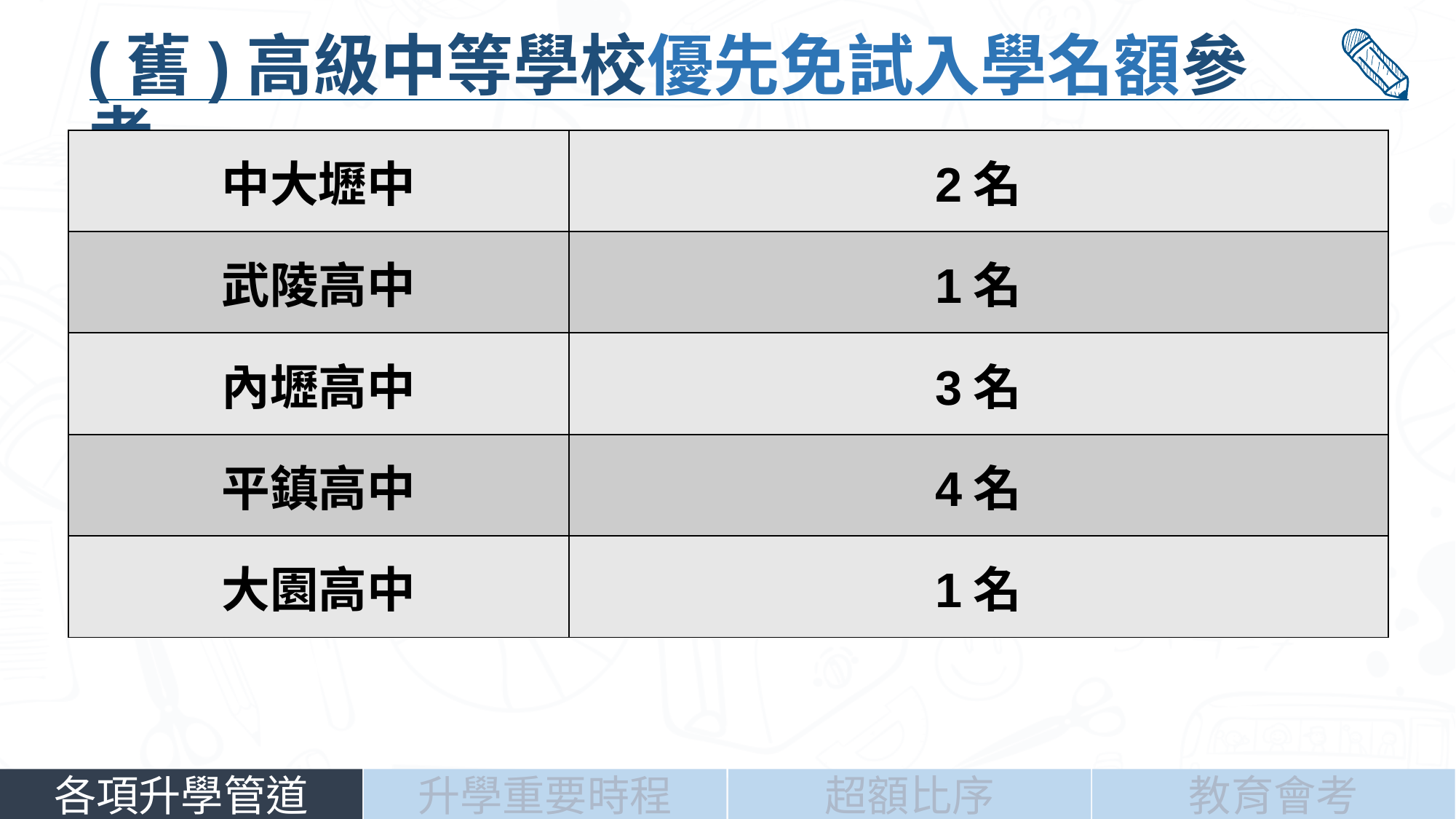

(舊)高級中等學校優先免試入學名額參考
| 中大壢中 | 2名 |
| --- | --- |
| 武陵高中 | 1名 |
| 內壢高中 | 3名 |
| 平鎮高中 | 4名 |
| 大園高中 | 1名 |
升學重要時程
超額比序
教育會考
各項升學管道